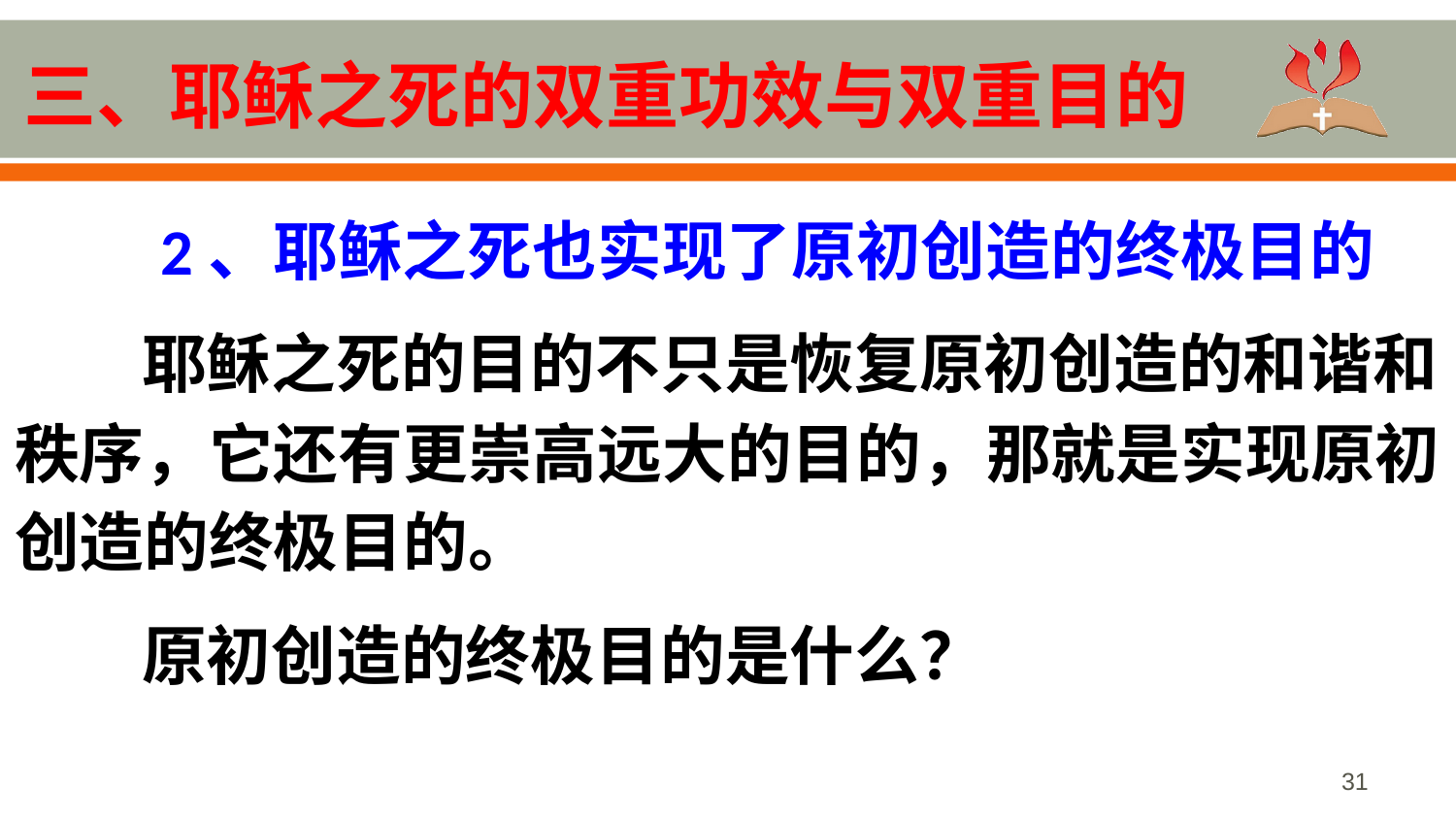

# 三、耶稣之死的双重功效与双重目的
	2、耶稣之死也实现了原初创造的终极目的
耶稣之死的目的不只是恢复原初创造的和谐和秩序，它还有更崇高远大的目的，那就是实现原初创造的终极目的。
原初创造的终极目的是什么？

31